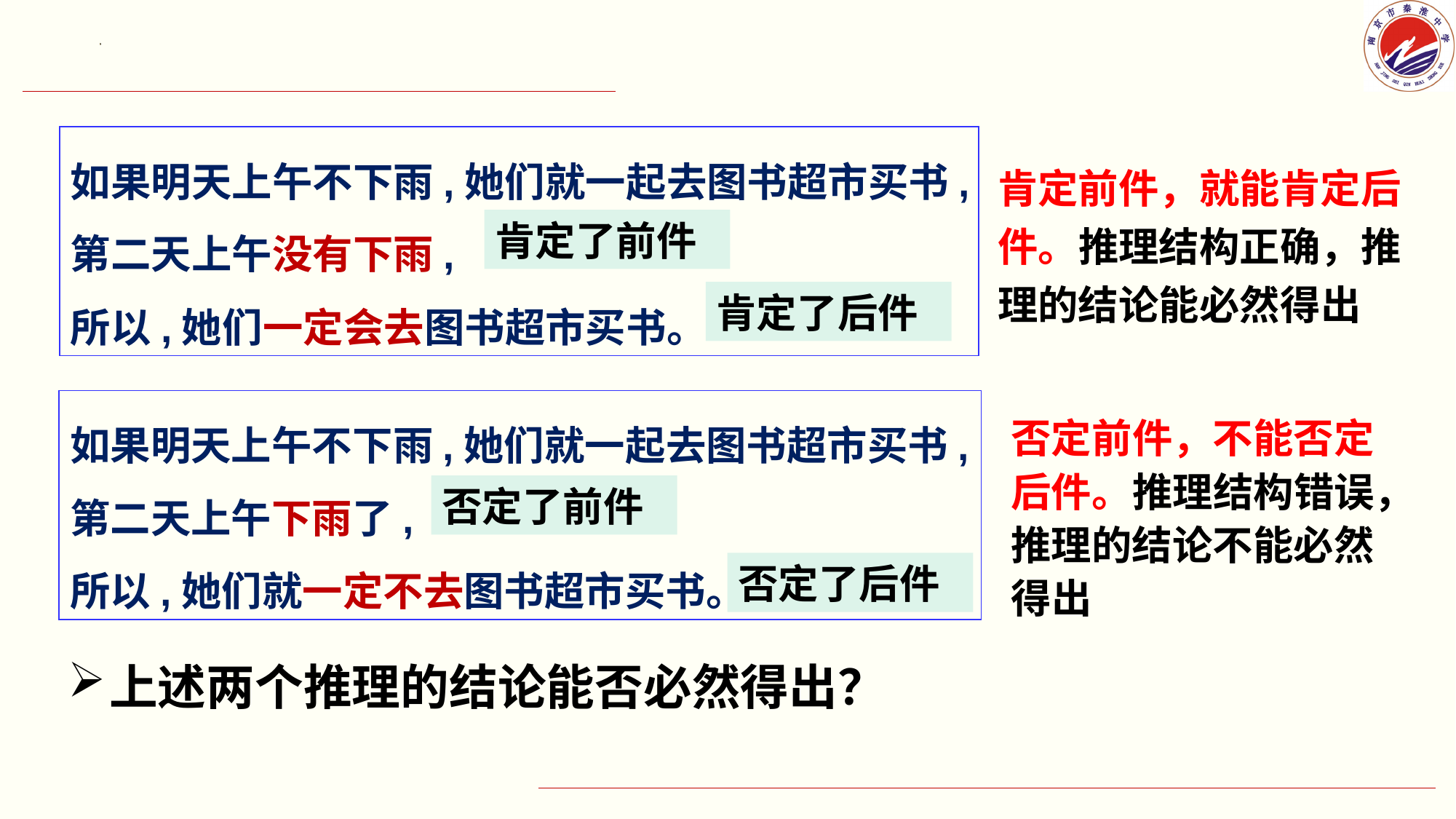

如果明天上午不下雨,她们就一起去图书超市买书,
第二天上午没有下雨,
所以,她们一定会去图书超市买书。
肯定前件，就能肯定后件。推理结构正确，推理的结论能必然得出
肯定了前件
肯定了后件
如果明天上午不下雨,她们就一起去图书超市买书,
第二天上午下雨了,
所以,她们就一定不去图书超市买书。
否定前件，不能否定后件。推理结构错误，推理的结论不能必然得出
否定了前件
否定了后件
上述两个推理的结论能否必然得出？